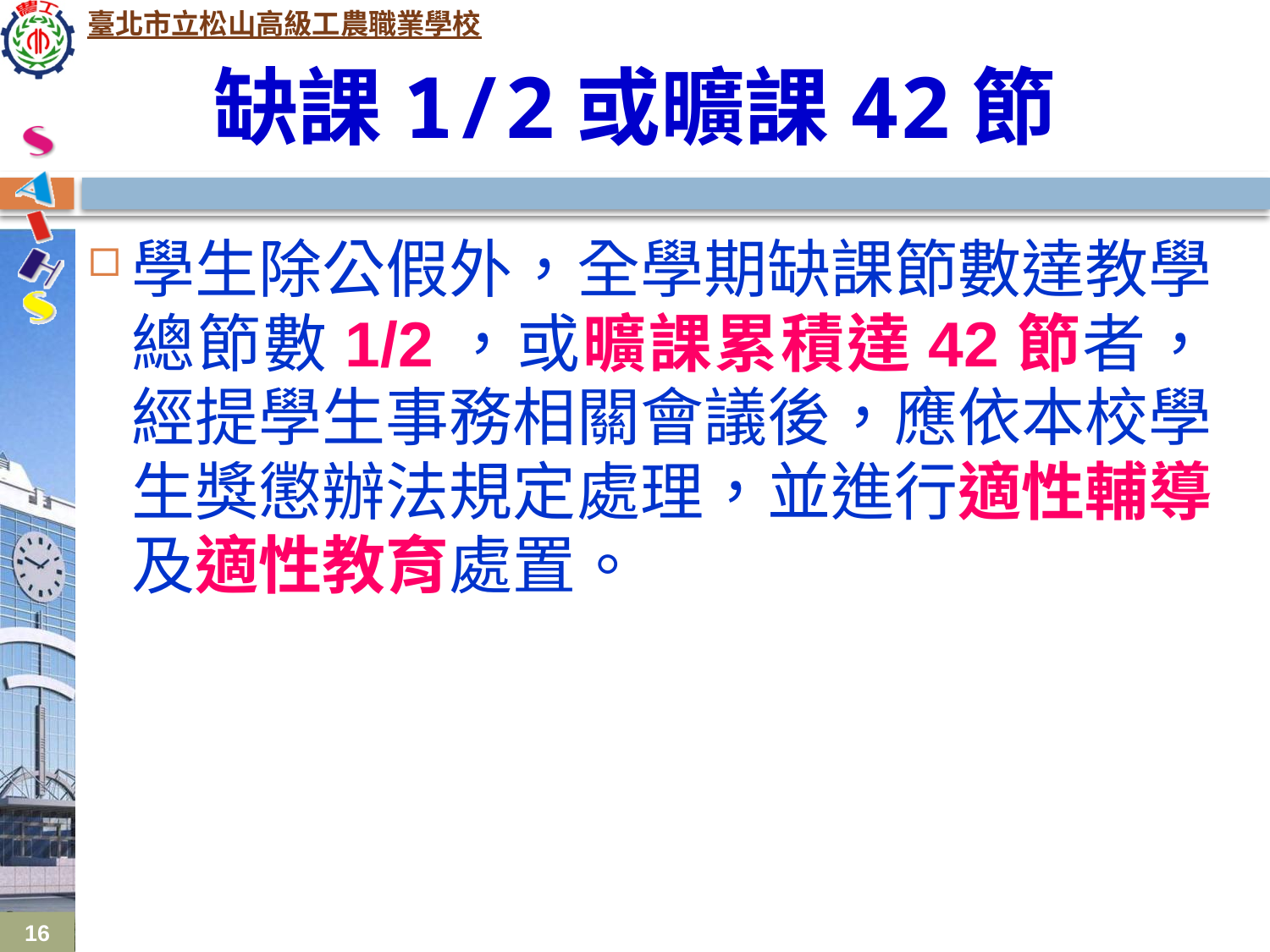

# 缺課1/2或曠課42節
學生除公假外，全學期缺課節數達教學總節數1/2，或曠課累積達42節者，經提學生事務相關會議後，應依本校學生獎懲辦法規定處理，並進行適性輔導及適性教育處置。